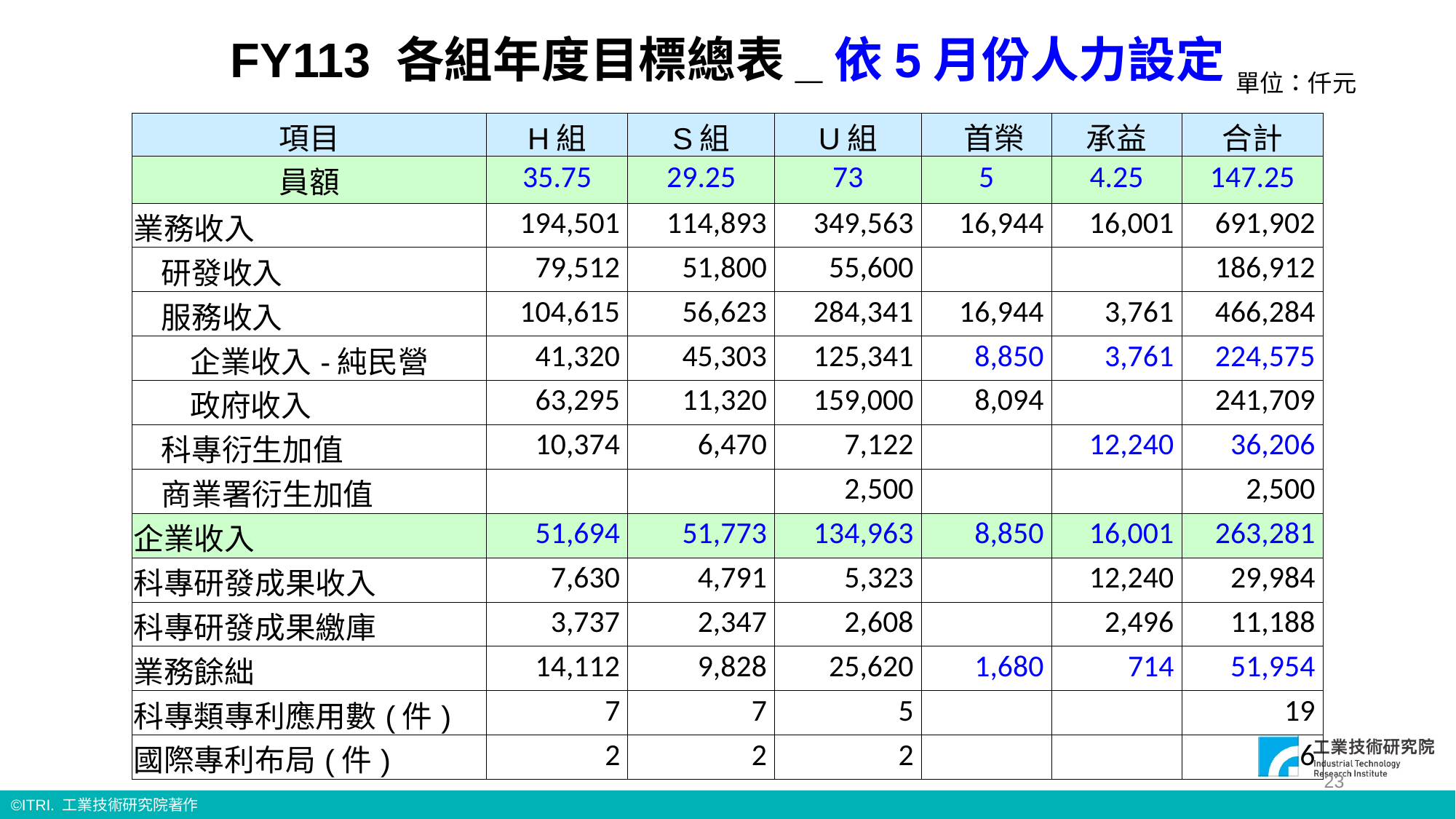

FY113 各組年度目標總表_依5月份人力設定
單位：仟元
| 項目 | H組 | S組 | U組 | 首榮 | 承益 | 合計 |
| --- | --- | --- | --- | --- | --- | --- |
| 員額 | 35.75 | 29.25 | 73 | 5 | 4.25 | 147.25 |
| 業務收入 | 194,501 | 114,893 | 349,563 | 16,944 | 16,001 | 691,902 |
| 研發收入 | 79,512 | 51,800 | 55,600 |  |  | 186,912 |
| 服務收入 | 104,615 | 56,623 | 284,341 | 16,944 | 3,761 | 466,284 |
| 企業收入-純民營 | 41,320 | 45,303 | 125,341 | 8,850 | 3,761 | 224,575 |
| 政府收入 | 63,295 | 11,320 | 159,000 | 8,094 |  | 241,709 |
| 科專衍生加值 | 10,374 | 6,470 | 7,122 |  | 12,240 | 36,206 |
| 商業署衍生加值 |  |  | 2,500 |  |  | 2,500 |
| 企業收入 | 51,694 | 51,773 | 134,963 | 8,850 | 16,001 | 263,281 |
| 科專研發成果收入 | 7,630 | 4,791 | 5,323 |  | 12,240 | 29,984 |
| 科專研發成果繳庫 | 3,737 | 2,347 | 2,608 |  | 2,496 | 11,188 |
| 業務餘絀 | 14,112 | 9,828 | 25,620 | 1,680 | 714 | 51,954 |
| 科專類專利應用數(件) | 7 | 7 | 5 |  |  | 19 |
| 國際專利布局(件) | 2 | 2 | 2 |  |  | 6 |
23